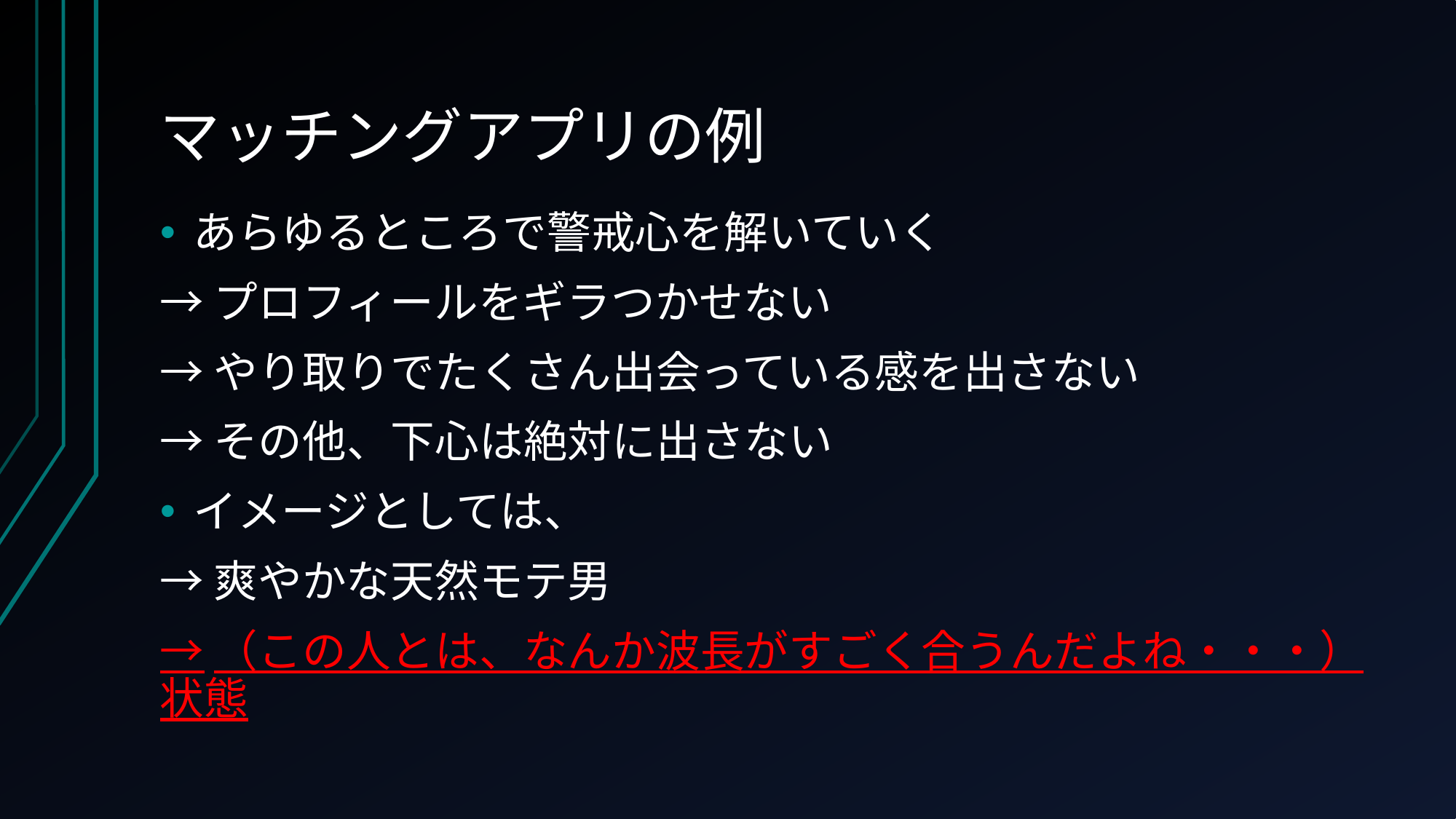

# マッチングアプリの例
あらゆるところで警戒心を解いていく
→プロフィールをギラつかせない
→やり取りでたくさん出会っている感を出さない
→その他、下心は絶対に出さない
イメージとしては、
→爽やかな天然モテ男
→（この人とは、なんか波長がすごく合うんだよね・・・）状態